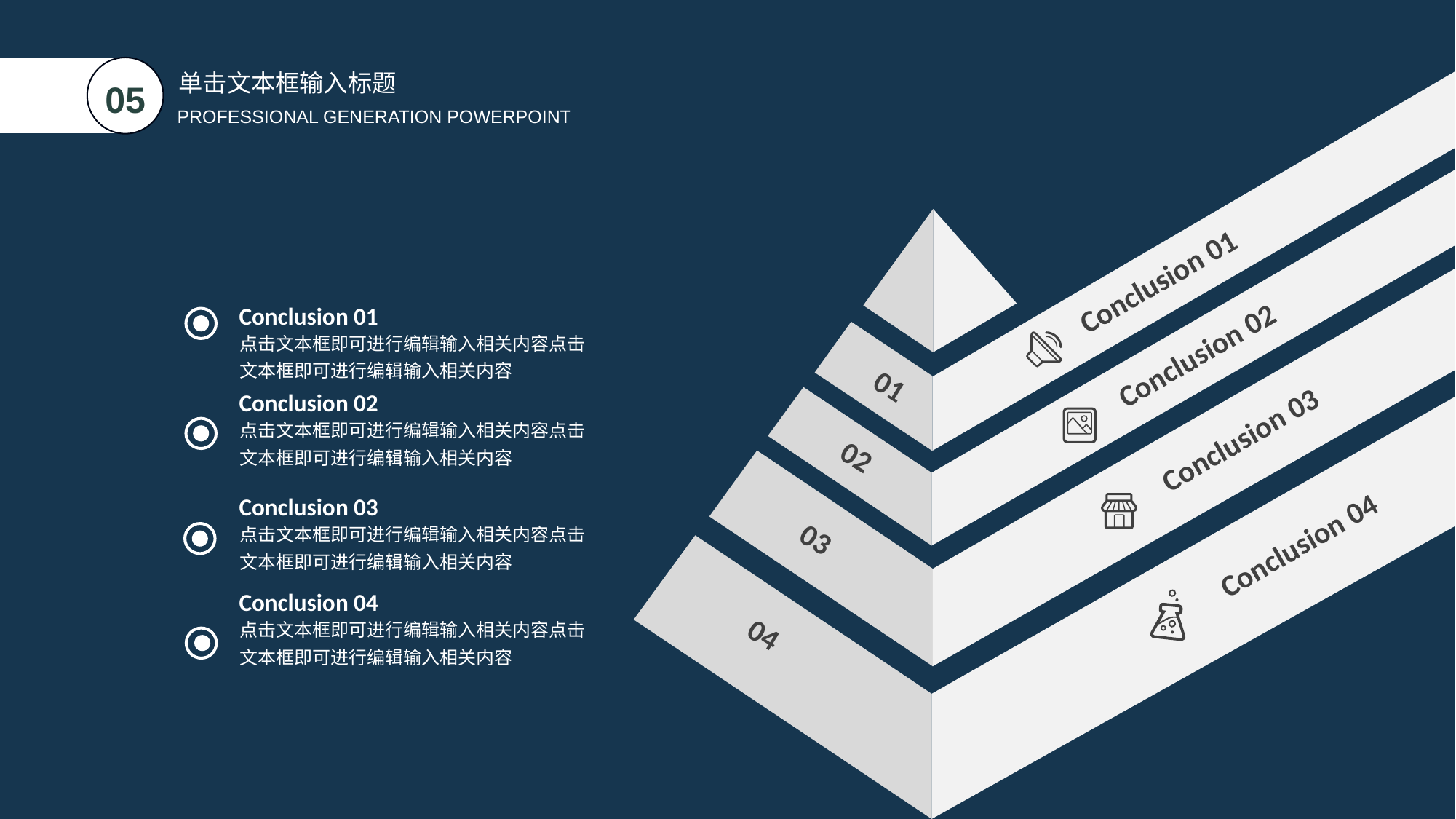

单击文本框输入标题

05

PROFESSIONAL GENERATION POWERPOINT

Conclusion 01

Conclusion 01

点击文本框即可进行编辑输入相关内容点击文本框即可进行编辑输入相关内容

Conclusion 02

01
Conclusion 02

点击文本框即可进行编辑输入相关内容点击文本框即可进行编辑输入相关内容
Conclusion 03

02

Conclusion 03

点击文本框即可进行编辑输入相关内容点击文本框即可进行编辑输入相关内容
03
Conclusion 04

Conclusion 04

点击文本框即可进行编辑输入相关内容点击文本框即可进行编辑输入相关内容
04